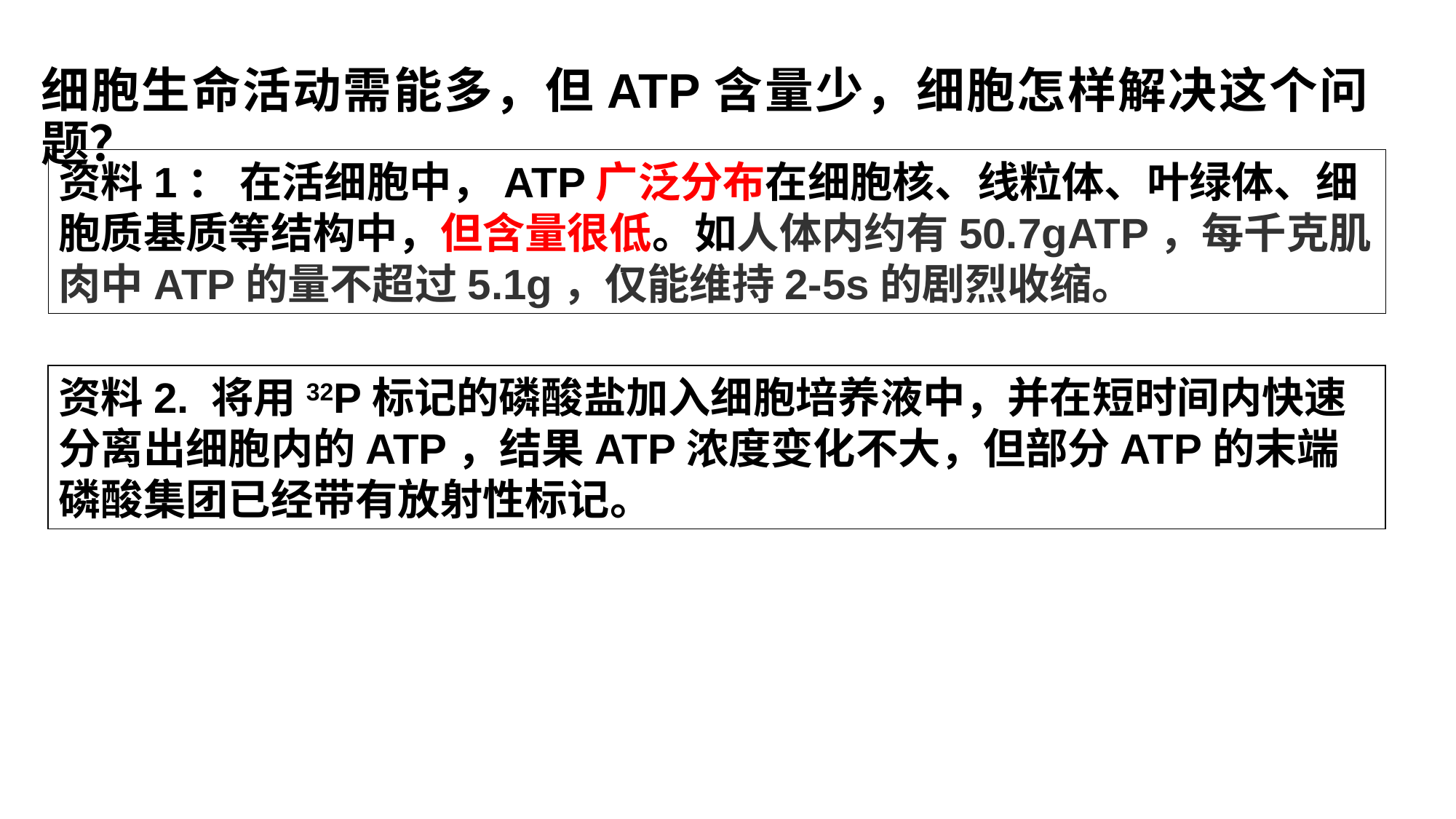

细胞生命活动需能多，但ATP含量少，细胞怎样解决这个问题？
资料1： 在活细胞中，ATP广泛分布在细胞核、线粒体、叶绿体、细胞质基质等结构中，但含量很低。如人体内约有50.7gATP，每千克肌肉中ATP的量不超过5.1g，仅能维持2-5s的剧烈收缩。
资料2. 将用32P标记的磷酸盐加入细胞培养液中，并在短时间内快速分离出细胞内的ATP，结果ATP浓度变化不大，但部分ATP的末端磷酸集团已经带有放射性标记。